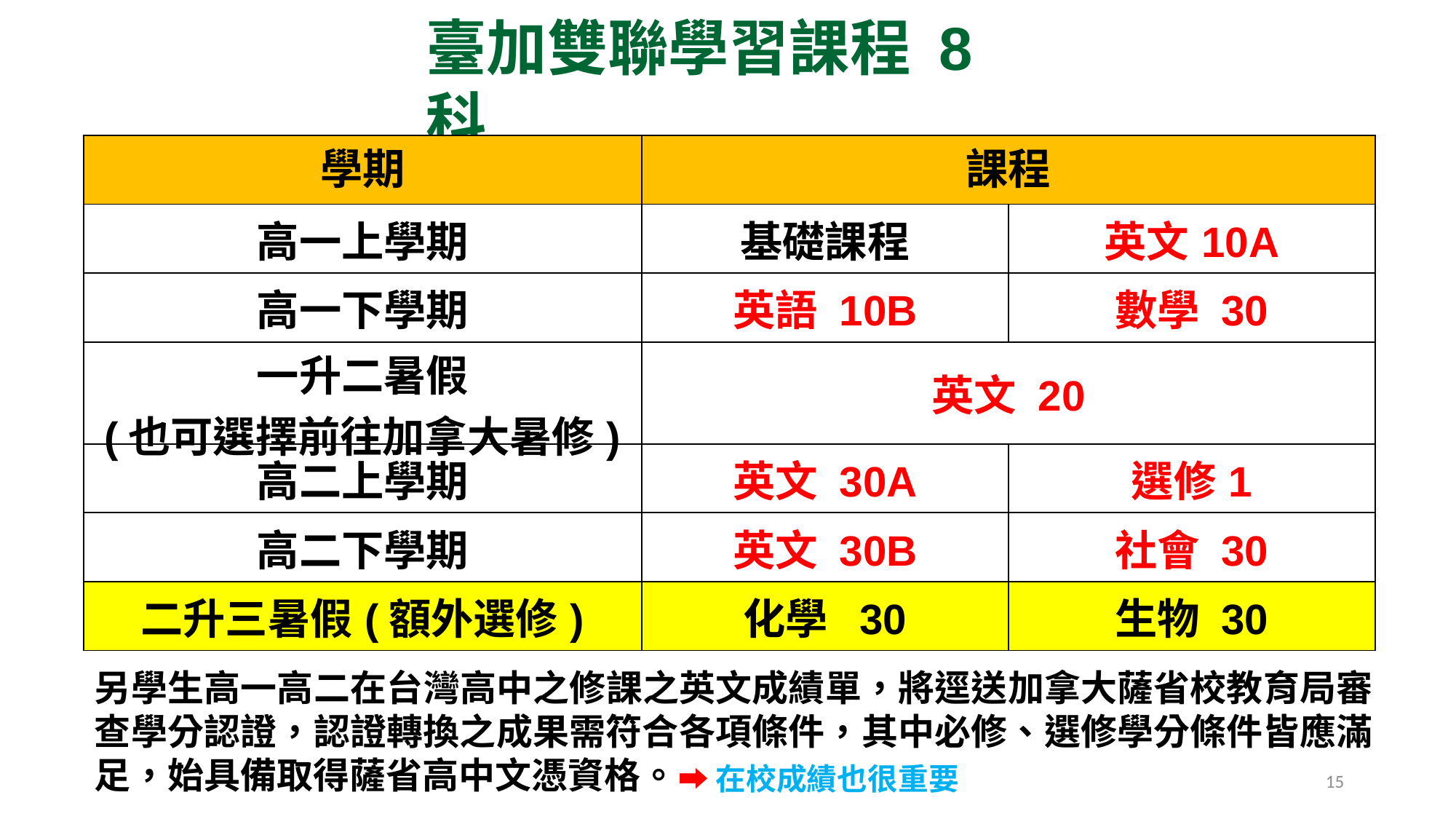

# 臺加雙聯學習課程 8科
| 學期 | 課程 |  |
| --- | --- | --- |
| 高一上學期 | 基礎課程 | 英文10A |
| 高一下學期 | 英語 10B | 數學 30 |
| 一升二暑假 (也可選擇前往加拿大暑修) | 英文 20 |  |
| 高二上學期 | 英文 30A | 選修1 |
| 高二下學期 | 英文 30B | 社會 30 |
| 二升三暑假(額外選修) | 化學 30 | 生物 30 |
另學生高一高二在台灣高中之修課之英文成績單，將逕送加拿大薩省校教育局審查學分認證，認證轉換之成果需符合各項條件，其中必修、選修學分條件皆應滿足，始具備取得薩省高中文憑資格。
➡在校成績也很重要
15